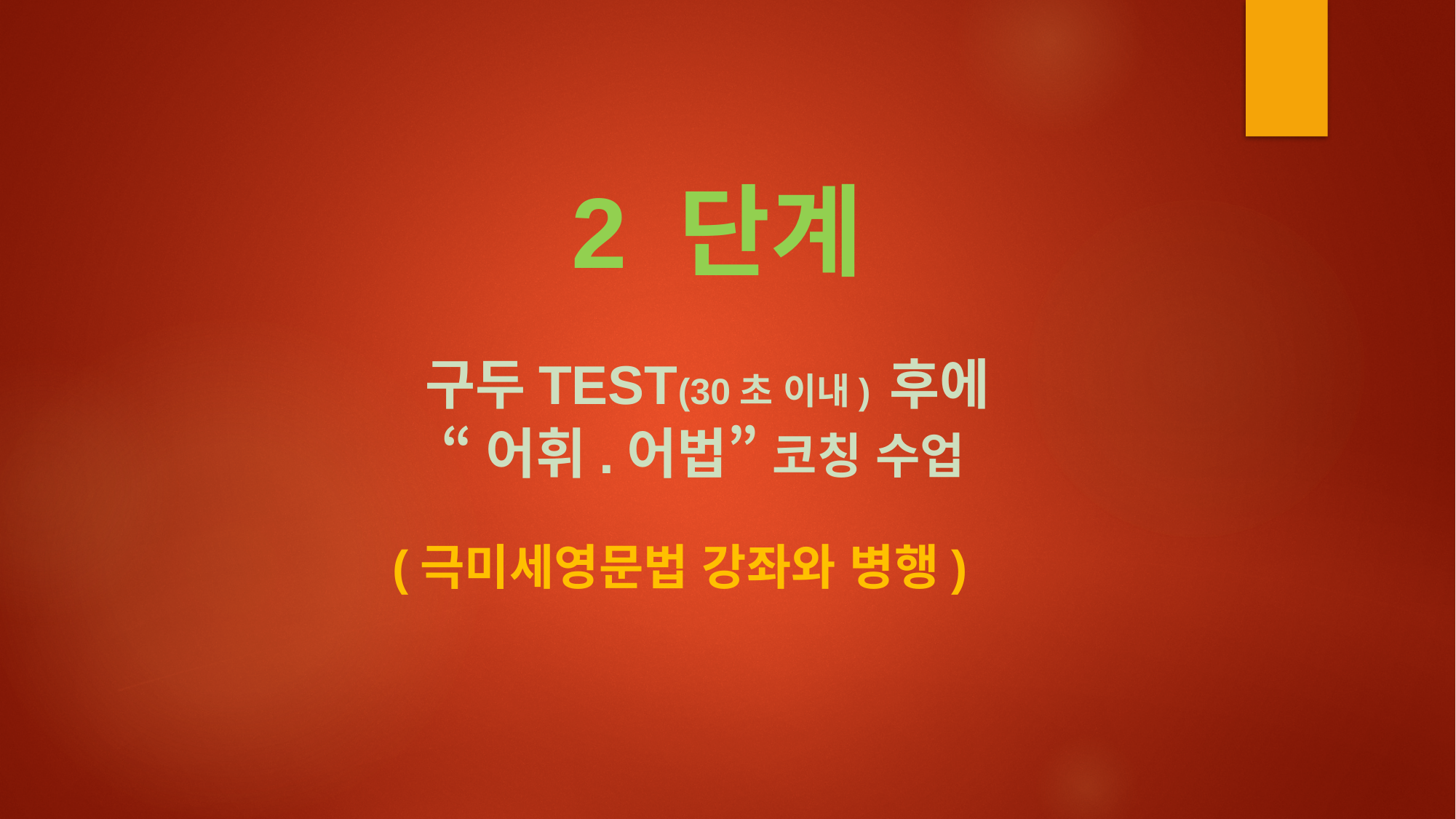

2 단계

 구두TEST(30초 이내) 후에
“어휘.어법” 코칭 수업
(극미세영문법 강좌와 병행)